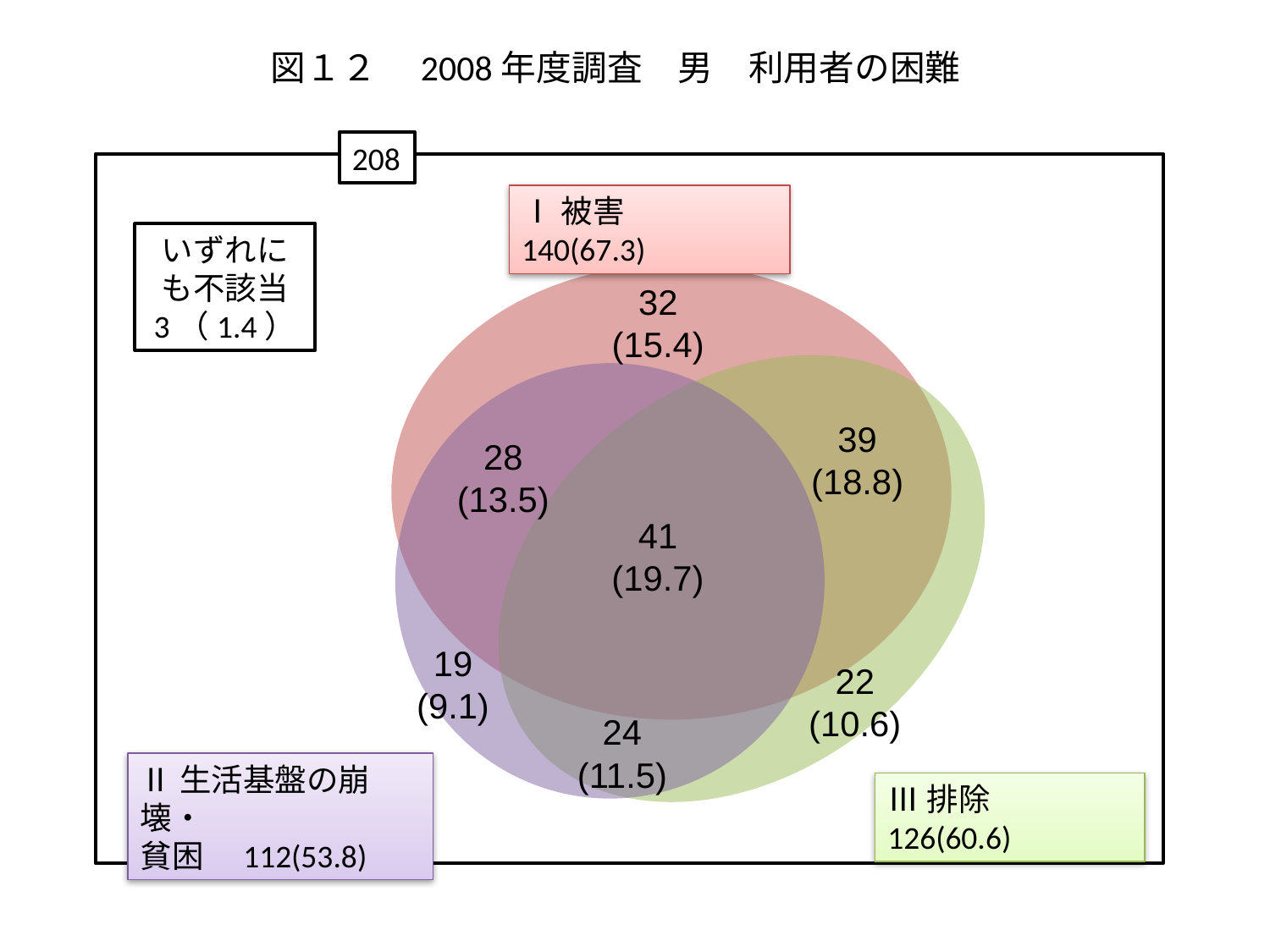

# 図１２　2008年度調査　男　利用者の困難
208

Ⅰ被害　140(67.3)

いずれにも不該当
3（1.4）
32
(15.4)
39
(18.8)
28
(13.5)
41
(19.7)
19
(9.1)
22
(10.6)

24
(11.5)
Ⅱ生活基盤の崩壊・
貧困　112(53.8)
Ⅲ排除　126(60.6)